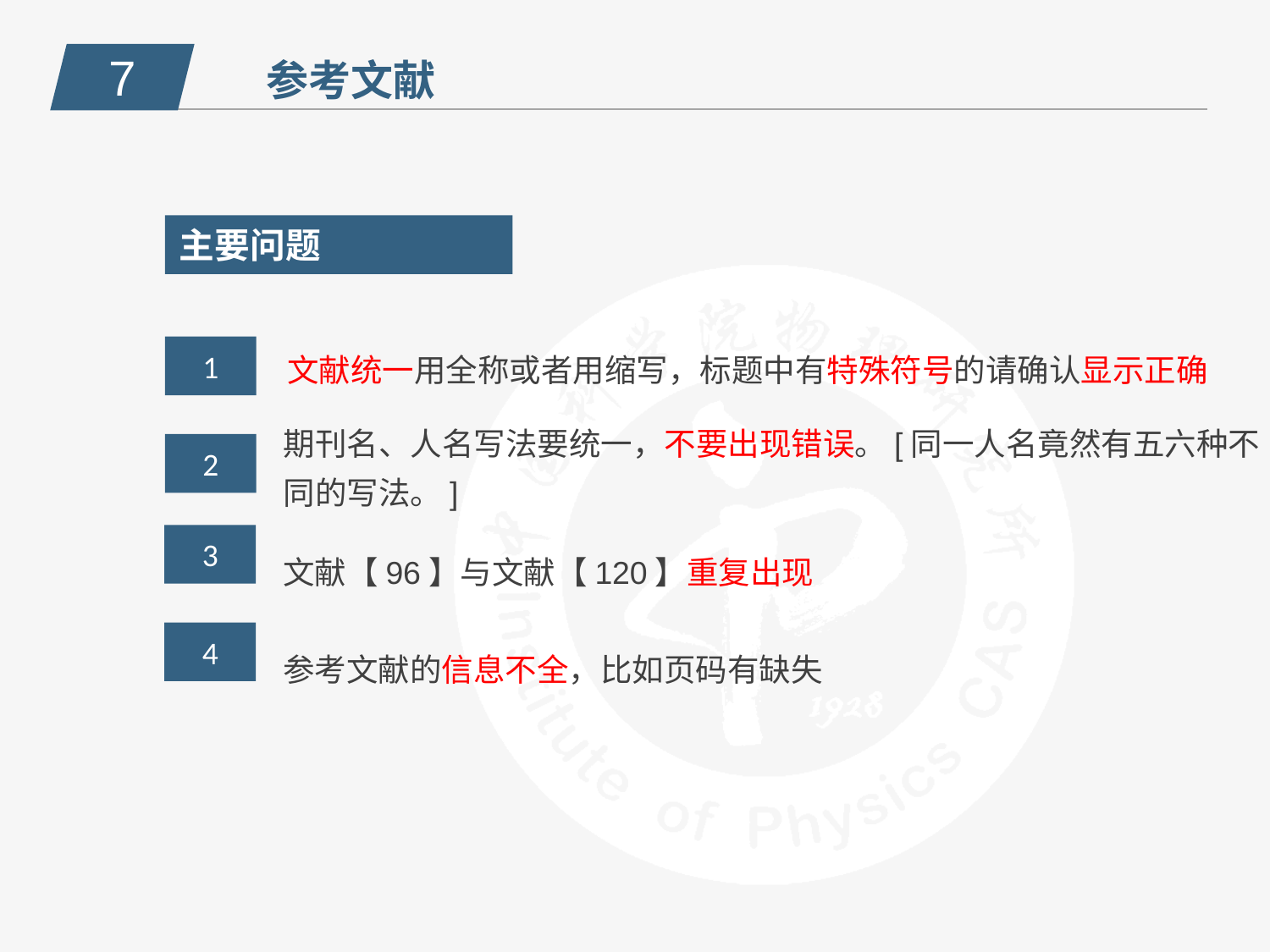

7

参考文献

主要问题
文献统一用全称或者用缩写，标题中有特殊符号的请确认显示正确
1
期刊名、人名写法要统一，不要出现错误。[同一人名竟然有五六种不同的写法。]
2
3
文献【96】与文献【120】重复出现
4
参考文献的信息不全，比如页码有缺失